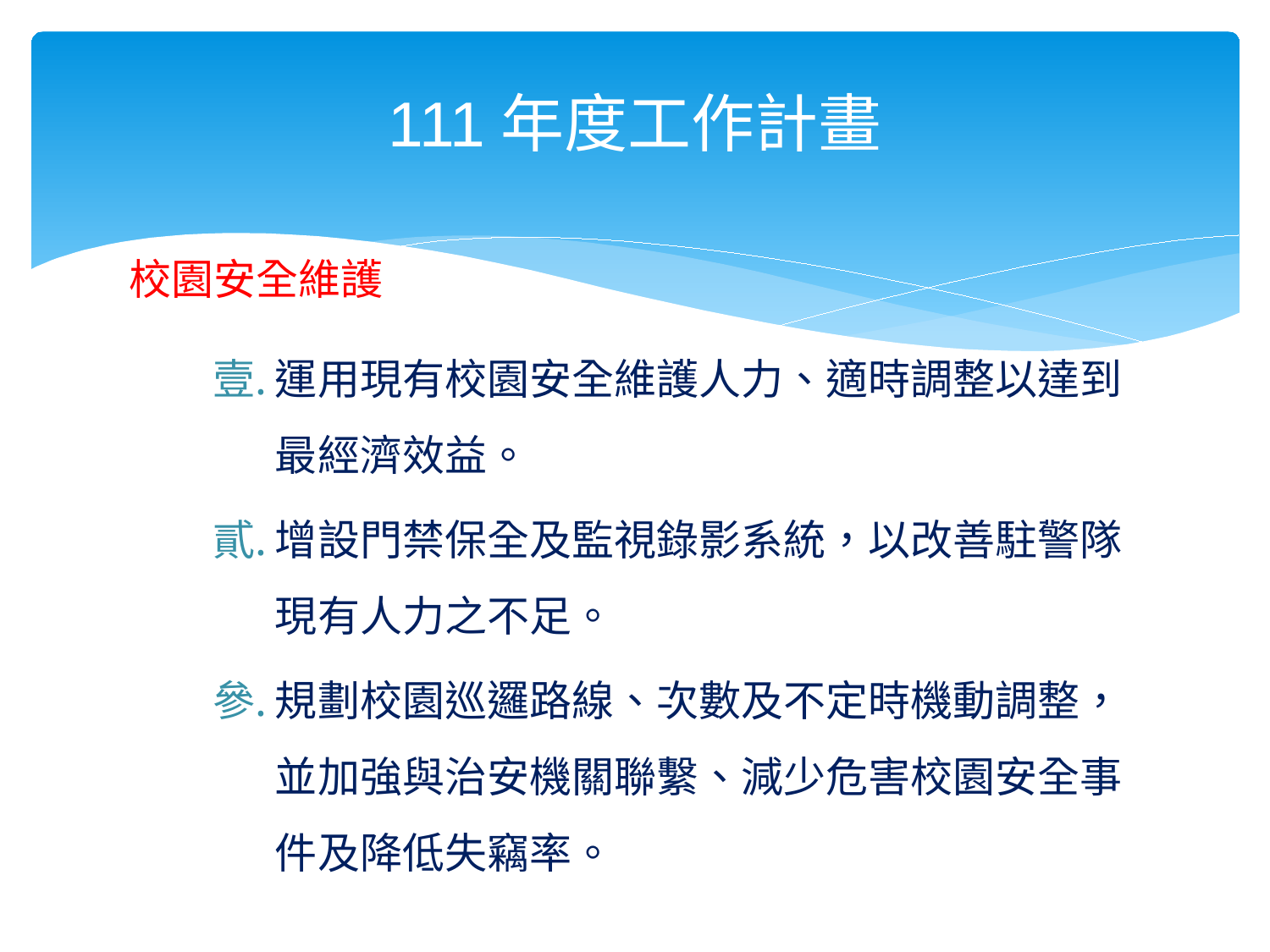

# 111年度工作計畫
校園安全維護
運用現有校園安全維護人力、適時調整以達到最經濟效益。
增設門禁保全及監視錄影系統，以改善駐警隊現有人力之不足。
規劃校園巡邏路線、次數及不定時機動調整，並加強與治安機關聯繫、減少危害校園安全事件及降低失竊率。